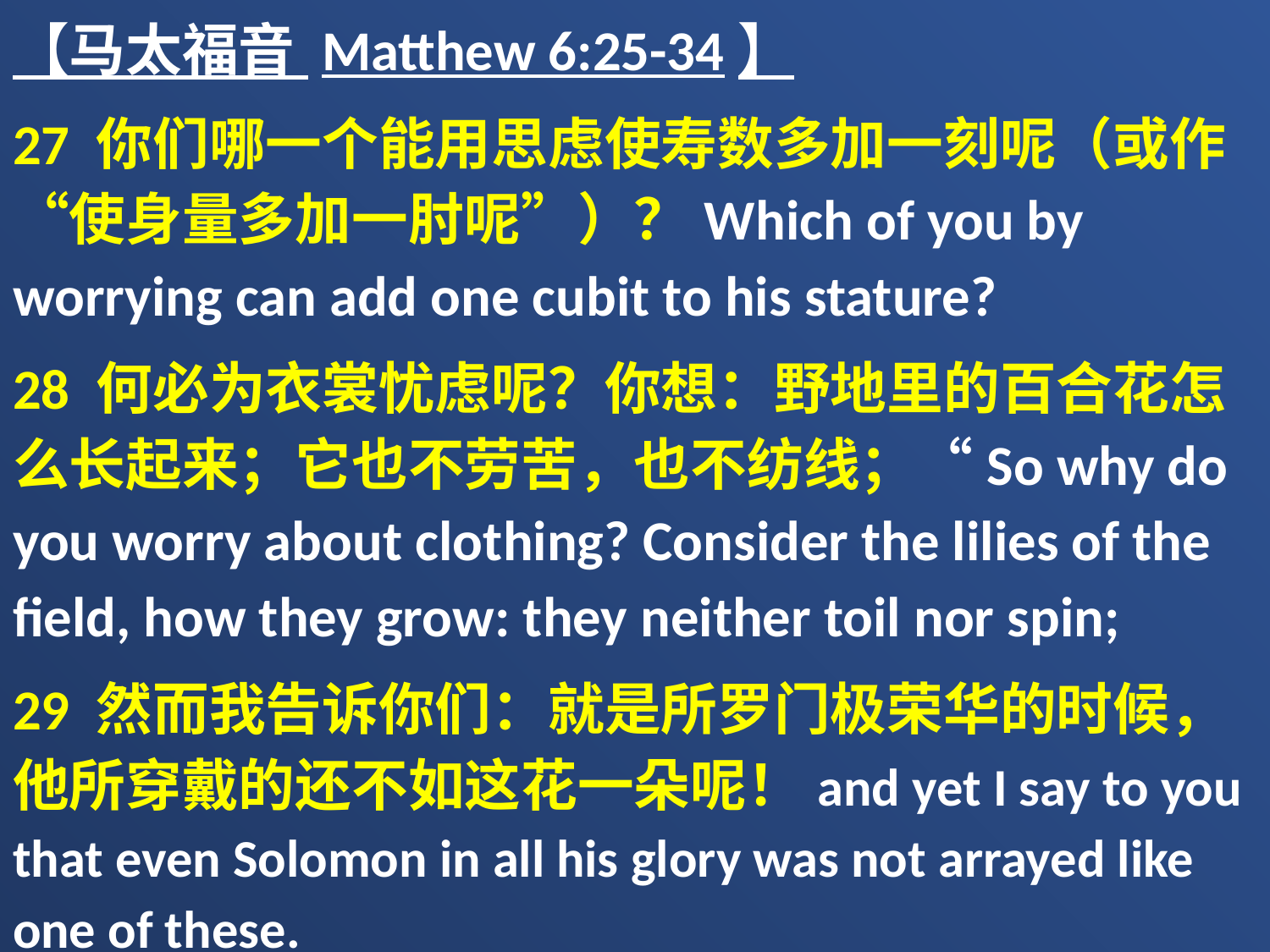

【马太福音 Matthew 6:25-34】
27 你们哪一个能用思虑使寿数多加一刻呢（或作“使身量多加一肘呢”）？Which of you by worrying can add one cubit to his stature?
28 何必为衣裳忧虑呢？你想：野地里的百合花怎么长起来；它也不劳苦，也不纺线；“So why do you worry about clothing? Consider the lilies of the field, how they grow: they neither toil nor spin;
29 然而我告诉你们：就是所罗门极荣华的时候，他所穿戴的还不如这花一朵呢！and yet I say to you that even Solomon in all his glory was not arrayed like one of these.